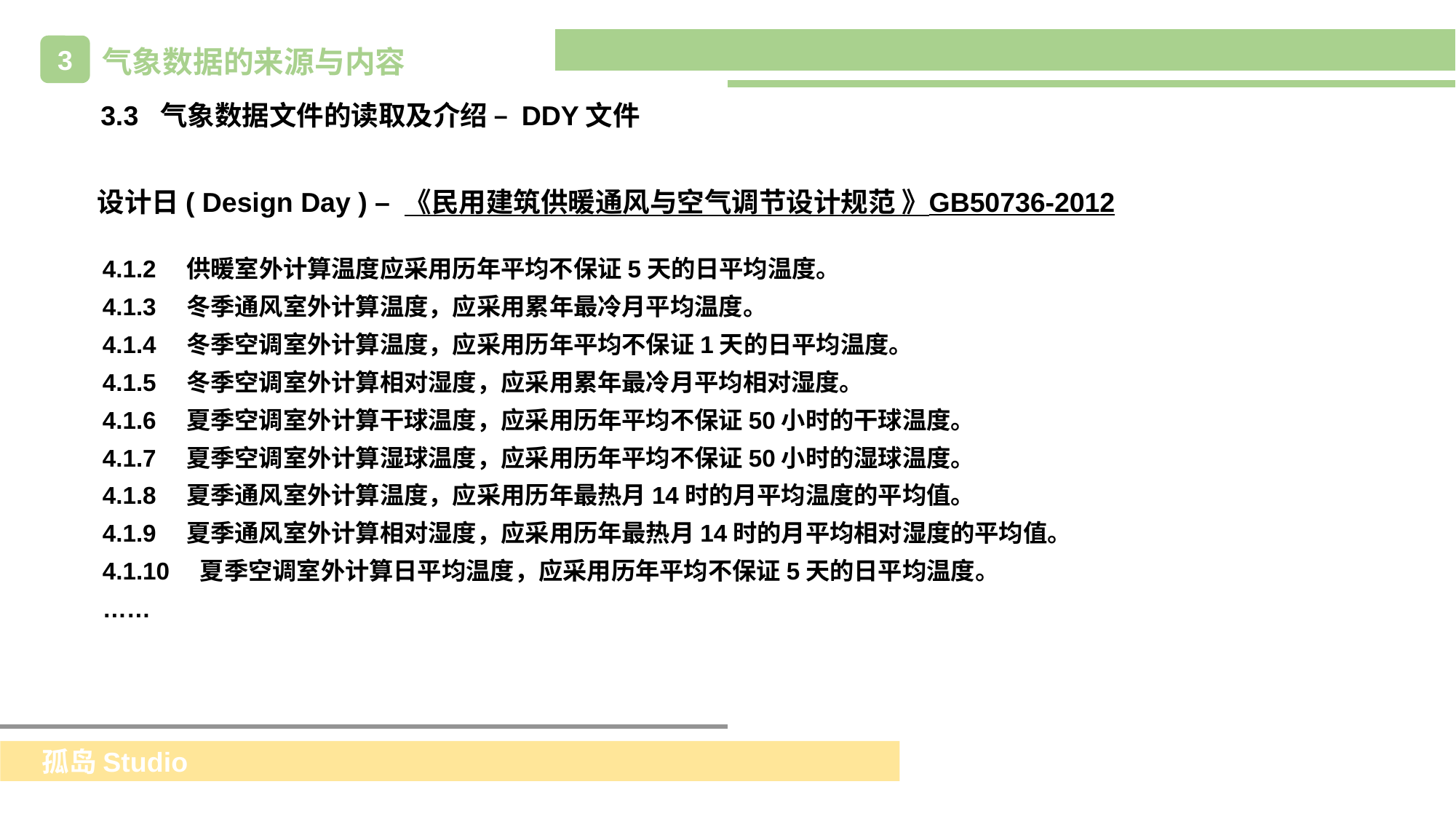

3
气象数据的来源与内容
3.3  气象数据文件的读取及介绍 – DDY文件
设计日( Design Day ) – 《民用建筑供暖通风与空气调节设计规范 》GB50736-2012
4.1.2  供暖室外计算温度应采用历年平均不保证5天的日平均温度。
4.1.3  冬季通风室外计算温度，应采用累年最冷月平均温度。
4.1.4  冬季空调室外计算温度，应采用历年平均不保证1天的日平均温度。
4.1.5  冬季空调室外计算相对湿度，应采用累年最冷月平均相对湿度。
4.1.6  夏季空调室外计算干球温度，应采用历年平均不保证50小时的干球温度。
4.1.7  夏季空调室外计算湿球温度，应采用历年平均不保证50小时的湿球温度。
4.1.8  夏季通风室外计算温度，应采用历年最热月14时的月平均温度的平均值。
4.1.9  夏季通风室外计算相对湿度，应采用历年最热月14时的月平均相对湿度的平均值。
4.1.10  夏季空调室外计算日平均温度，应采用历年平均不保证5天的日平均温度。
……
孤岛Studio